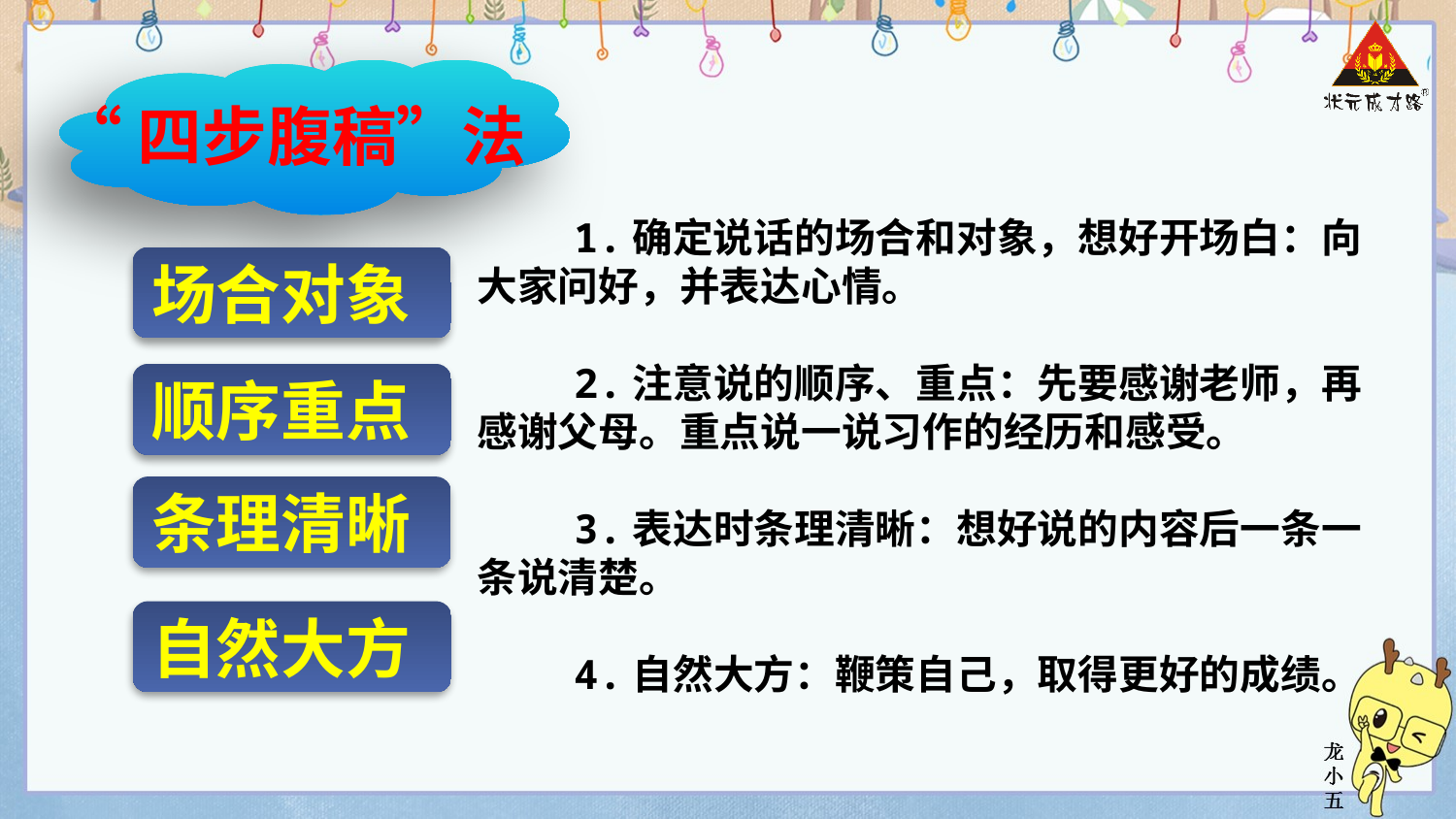

“四步腹稿”法

  1.确定说话的场合和对象，想好开场白：向大家问好，并表达心情。

  2.注意说的顺序、重点：先要感谢老师，再感谢父母。重点说一说习作的经历和感受。

  3.表达时条理清晰：想好说的内容后一条一条说清楚。

  4.自然大方：鞭策自己，取得更好的成绩。
场合对象
顺序重点
条理清晰
自然大方